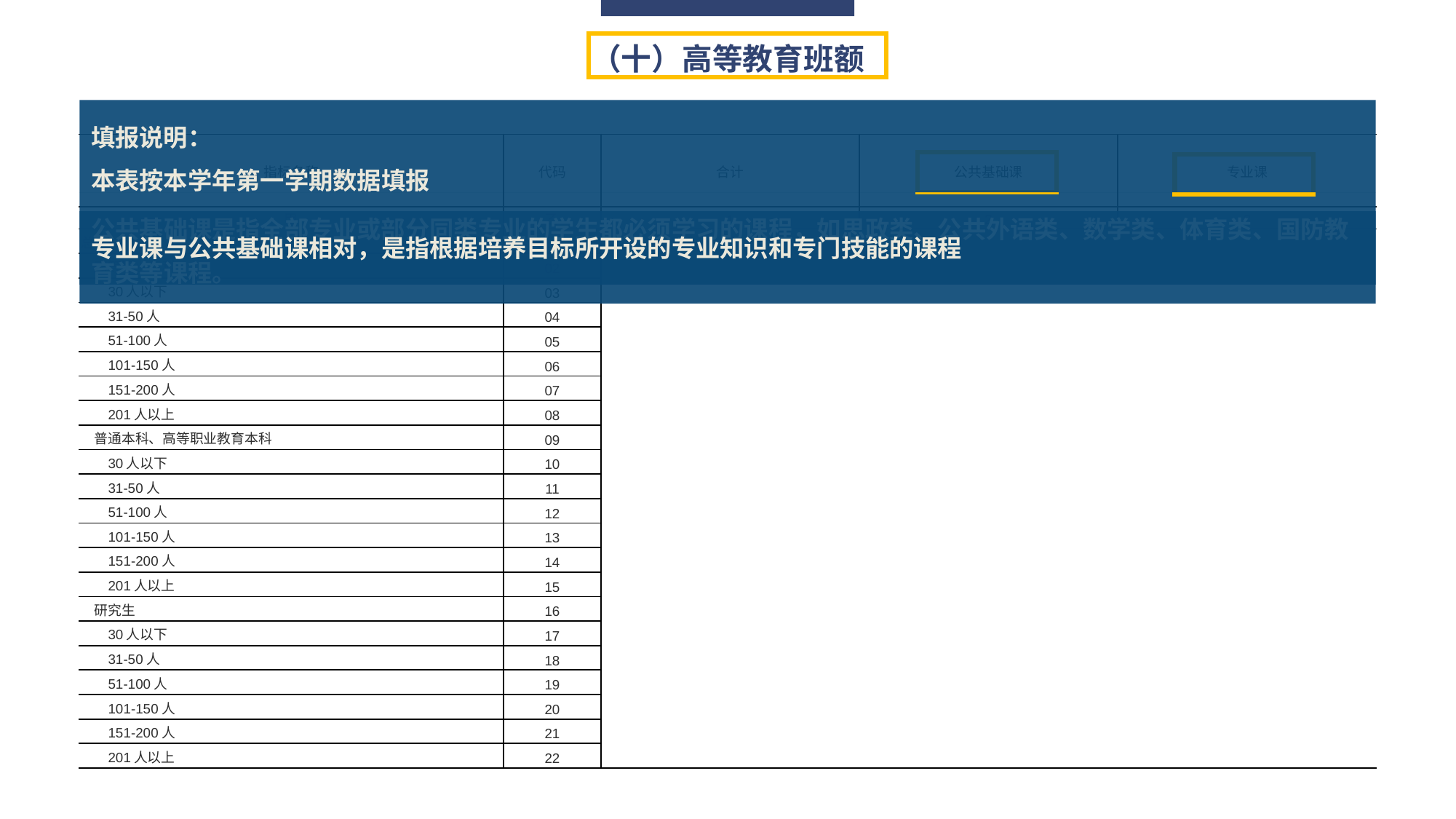

填报说明：
本表按本学年第一学期数据填报
（十）高等教育班额
| 指标名称 | 代码 | 合计 | 公共基础课 | 专业课 |
| --- | --- | --- | --- | --- |
| 甲 | 乙 | 1 | 2 | 3 |
| 总计 | 01 |  |  |  |
| 高等职业专科 | 02 |  |  |  |
| 30人以下 | 03 |  |  |  |
| 31-50人 | 04 |  |  |  |
| 51-100人 | 05 |  |  |  |
| 101-150人 | 06 |  |  |  |
| 151-200人 | 07 |  |  |  |
| 201人以上 | 08 |  |  |  |
| 普通本科、高等职业教育本科 | 09 |  |  |  |
| 30人以下 | 10 |  |  |  |
| 31-50人 | 11 |  |  |  |
| 51-100人 | 12 |  |  |  |
| 101-150人 | 13 |  |  |  |
| 151-200人 | 14 |  |  |  |
| 201人以上 | 15 |  |  |  |
| 研究生 | 16 |  |  |  |
| 30人以下 | 17 |  |  |  |
| 31-50人 | 18 |  |  |  |
| 51-100人 | 19 |  |  |  |
| 101-150人 | 20 |  |  |  |
| 151-200人 | 21 |  |  |  |
| 201人以上 | 22 |  |  |  |

公共基础课是指全部专业或部分同类专业的学生都必须学习的课程，如思政类、公共外语类、数学类、体育类、国防教育类等课程。

专业课与公共基础课相对，是指根据培养目标所开设的专业知识和专门技能的课程